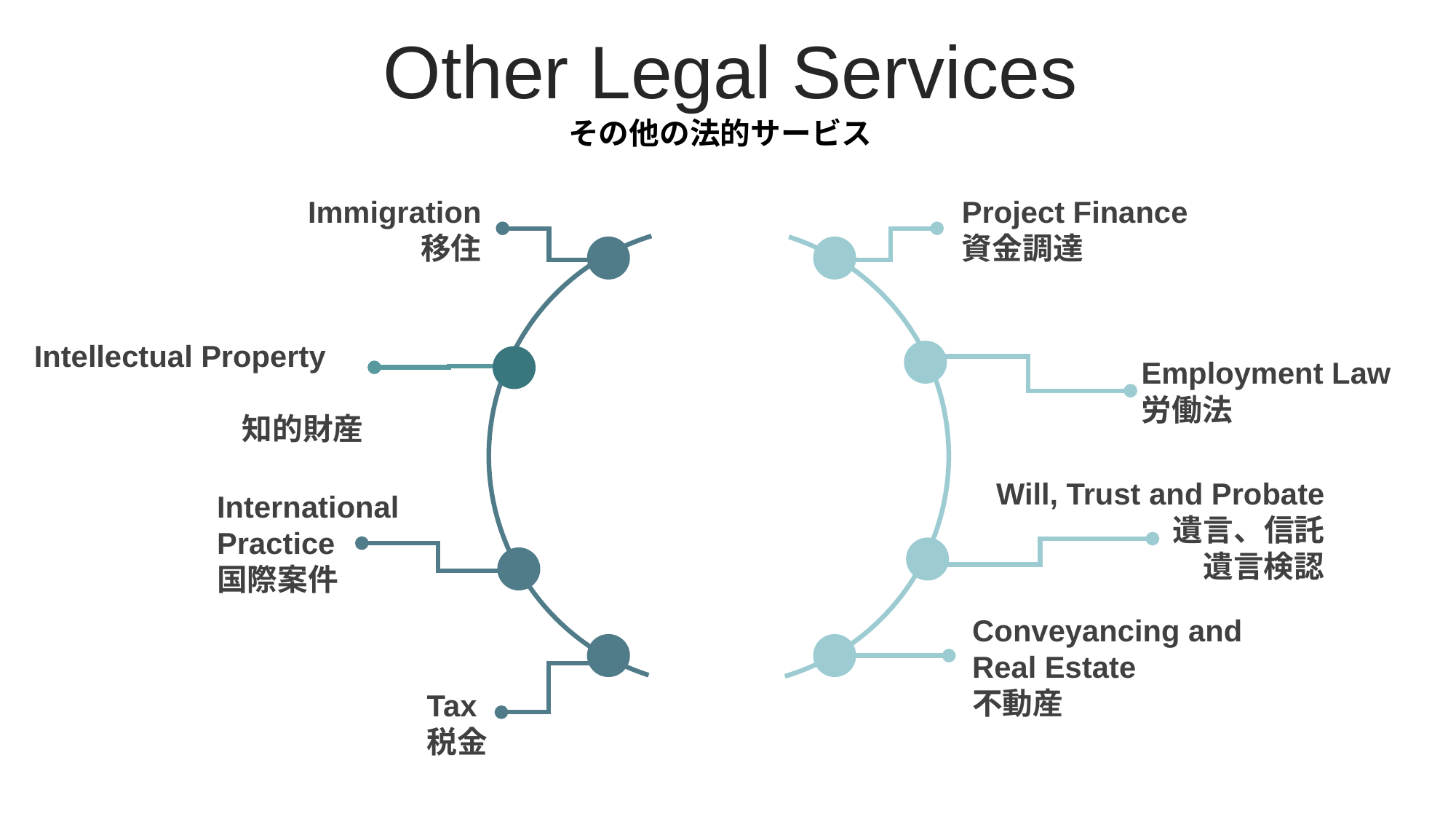

Other Legal Services
その他の法的サービス
Immigration
移住
Project Finance
資金調達

Intellectual Property
知的財産

Employment Law
労働法
Option A
Will, Trust and Probate
遺言、信託
遺言検認
International
Practice
国際案件
Option B

Conveyancing and Real Estate
不動産

Tax
税金